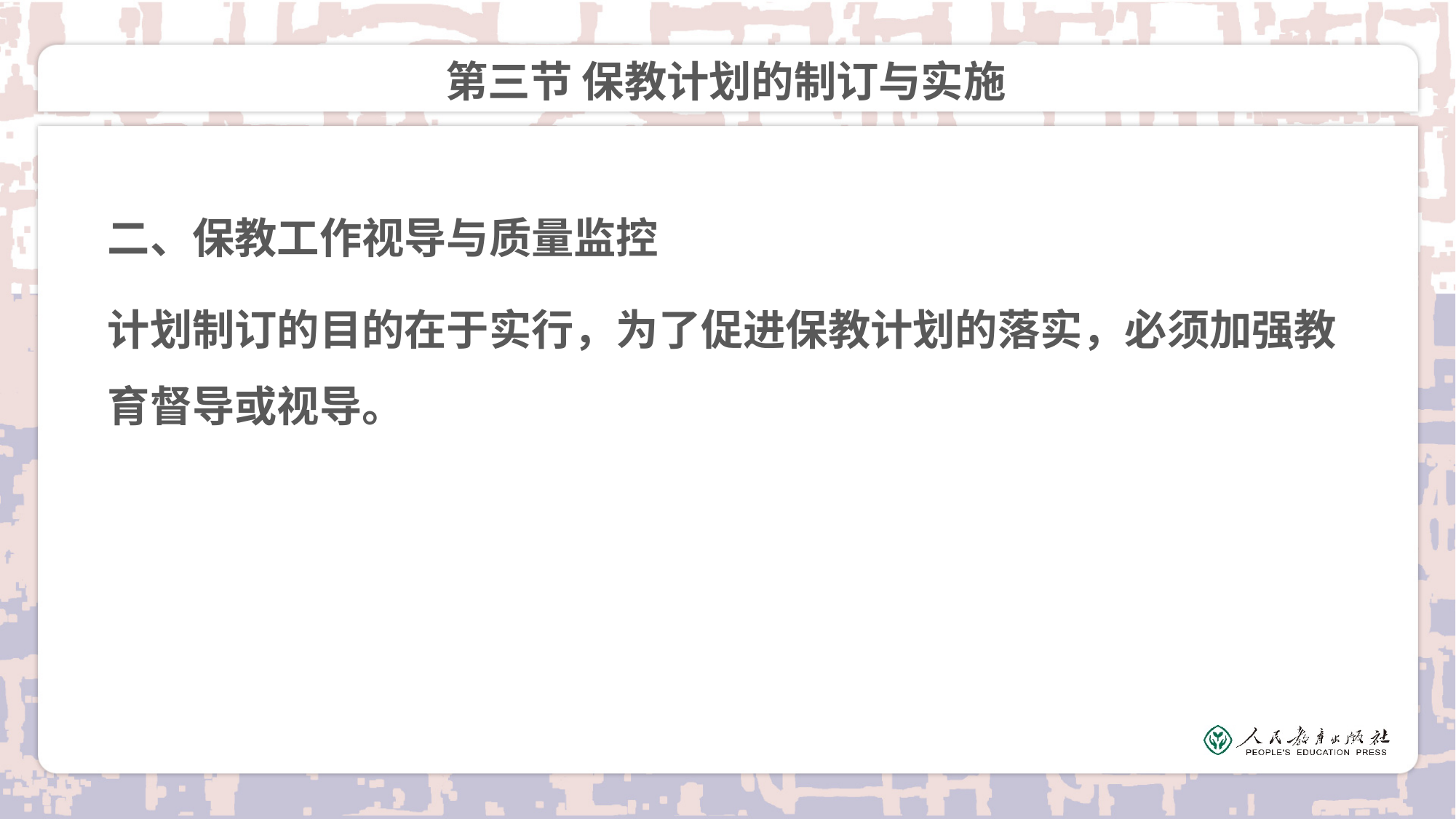

# 第三节 保教计划的制订与实施
二、保教工作视导与质量监控
计划制订的目的在于实行，为了促进保教计划的落实，必须加强教育督导或视导。